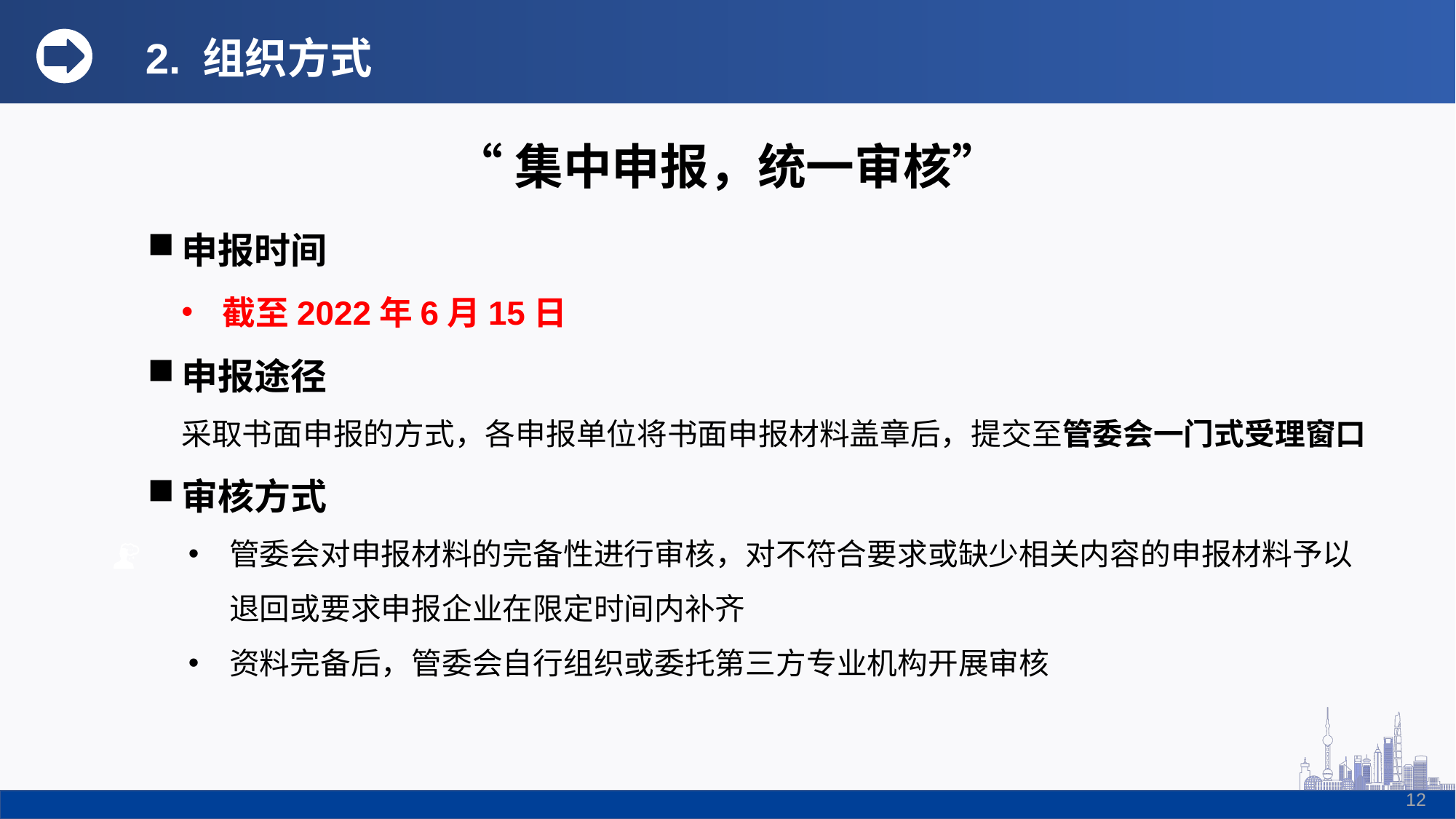

2. 组织方式
“集中申报，统一审核”
申报时间
截至2022年6月15日
申报途径
采取书面申报的方式，各申报单位将书面申报材料盖章后，提交至管委会一门式受理窗口
审核方式
管委会对申报材料的完备性进行审核，对不符合要求或缺少相关内容的申报材料予以退回或要求申报企业在限定时间内补齐
资料完备后，管委会自行组织或委托第三方专业机构开展审核